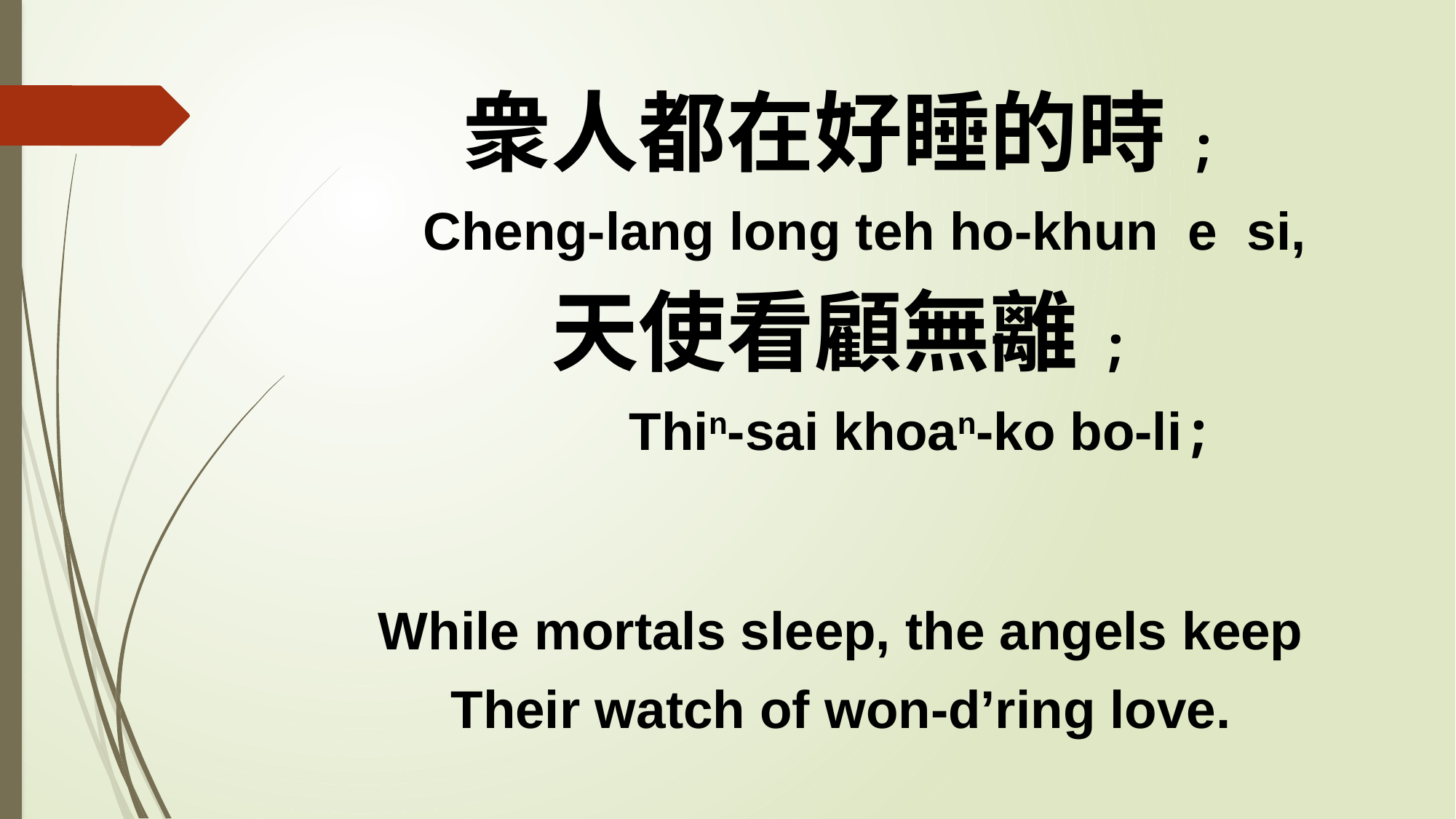

衆人都在好睡的時;
       Cheng-lang long teh ho-khun  e  si,
天使看顧無離;
                     Thin-sai khoan-ko bo-li;

While mortals sleep, the angels keep
Their watch of won-d’ring love.